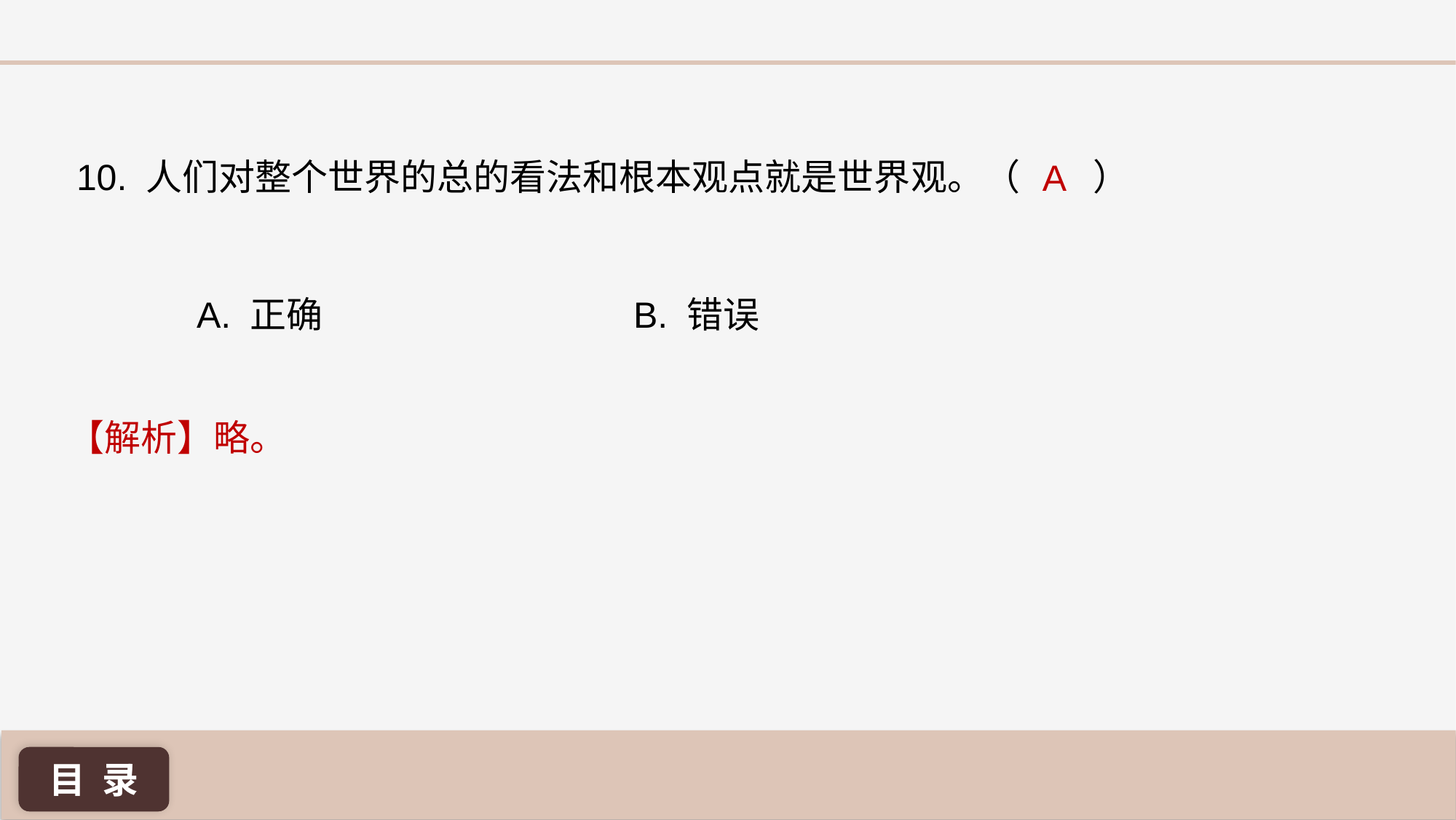

A
10. 人们对整个世界的总的看法和根本观点就是世界观。（         ）
A. 正确 			B. 错误
【解析】略。